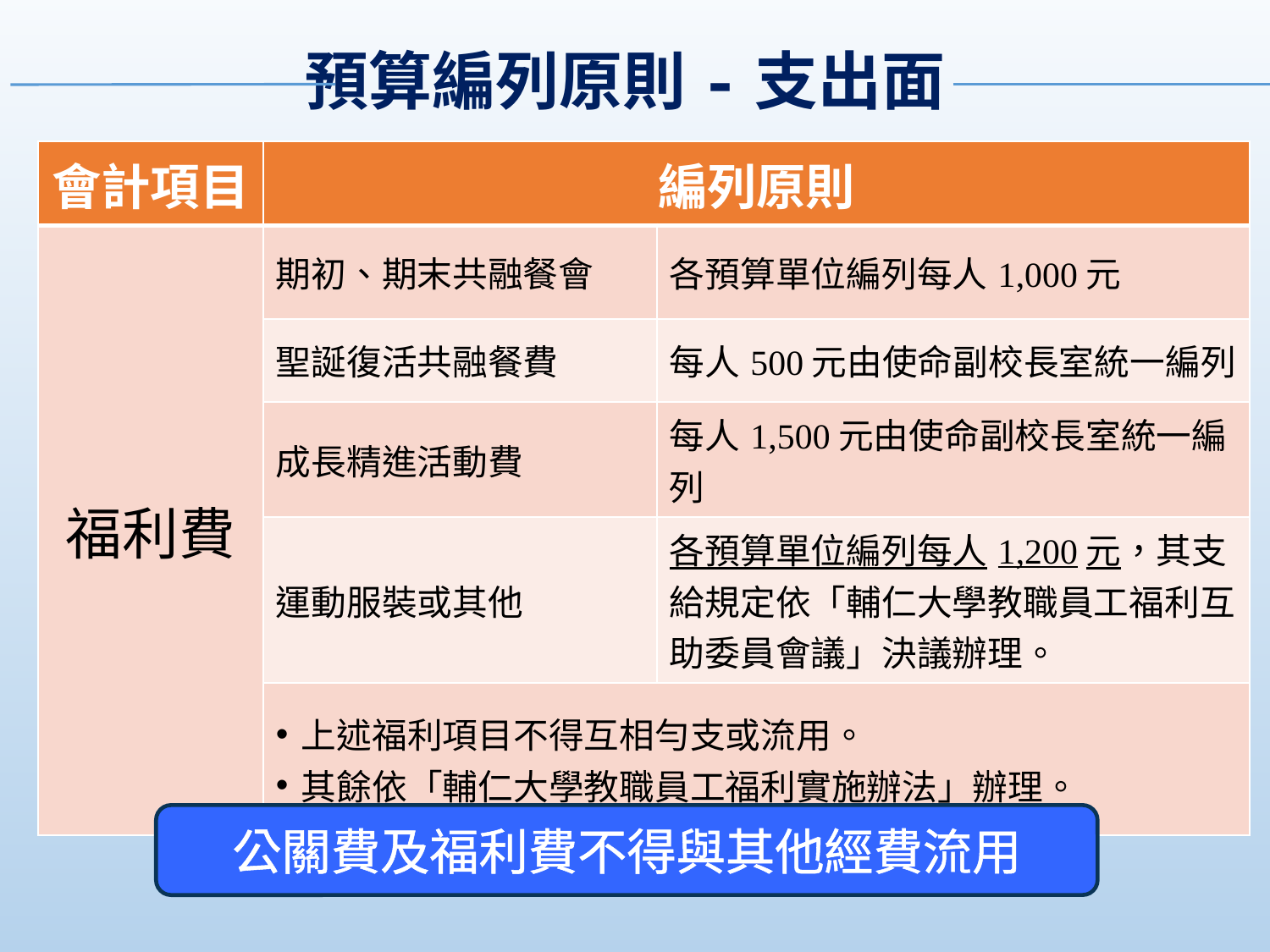

預算編列原則-支出面
| 會計項目 | 編列原則 |  |
| --- | --- | --- |
| 福利費 | 期初、期末共融餐會 | 各預算單位編列每人1,000元 |
|  | 聖誕復活共融餐費 | 每人500元由使命副校長室統一編列 |
|  | 成長精進活動費 | 每人1,500元由使命副校長室統一編列 |
|  | 運動服裝或其他 | 各預算單位編列每人1,200元，其支給規定依「輔仁大學教職員工福利互助委員會議」決議辦理。 |
|  | 上述福利項目不得互相勻支或流用。 其餘依「輔仁大學教職員工福利實施辦法」辦理。 |  |
公關費及福利費不得與其他經費流用